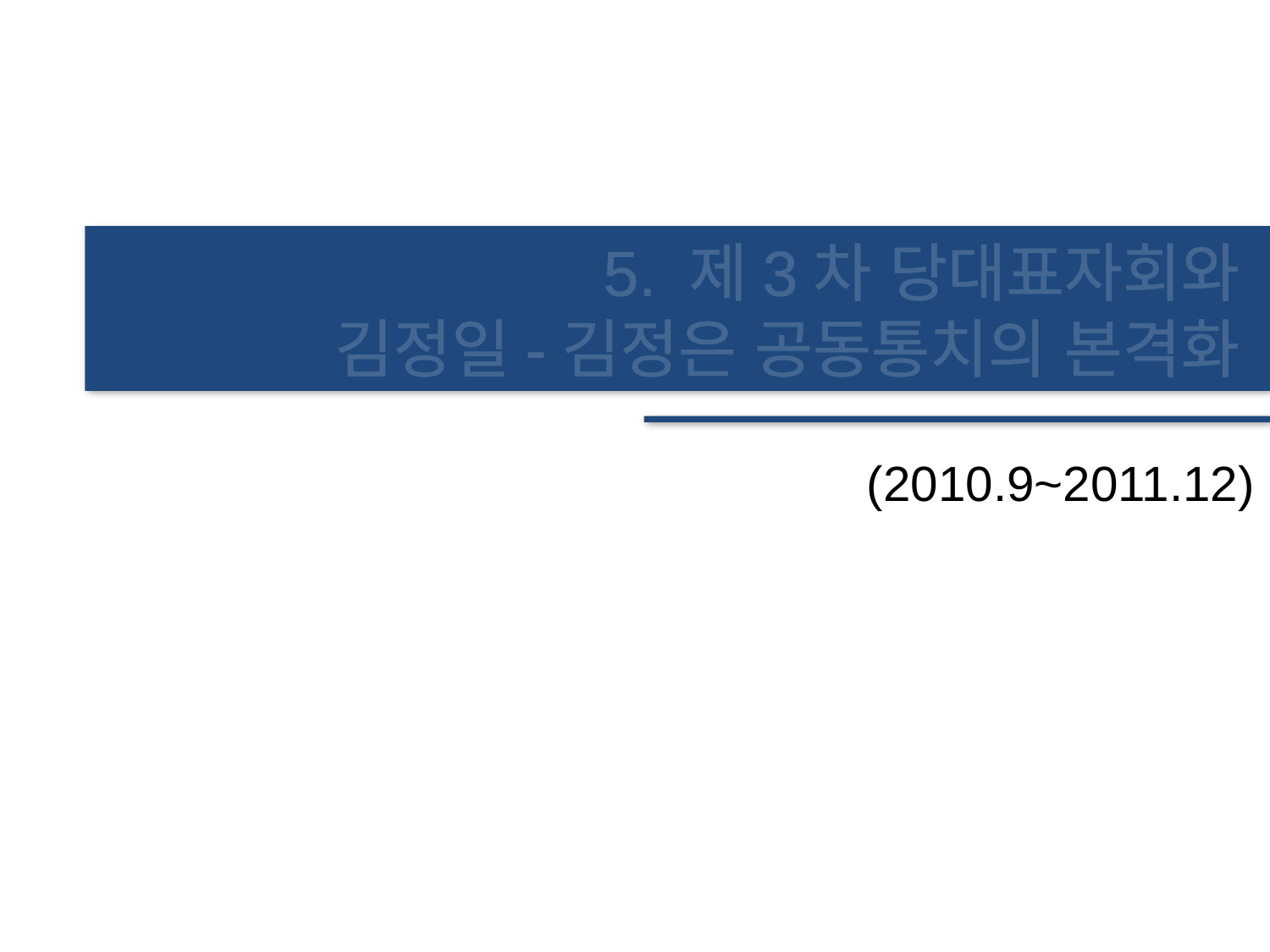

5. 제3차 당대표자회와
김정일-김정은 공동통치의 본격화

(2010.9~2011.12)